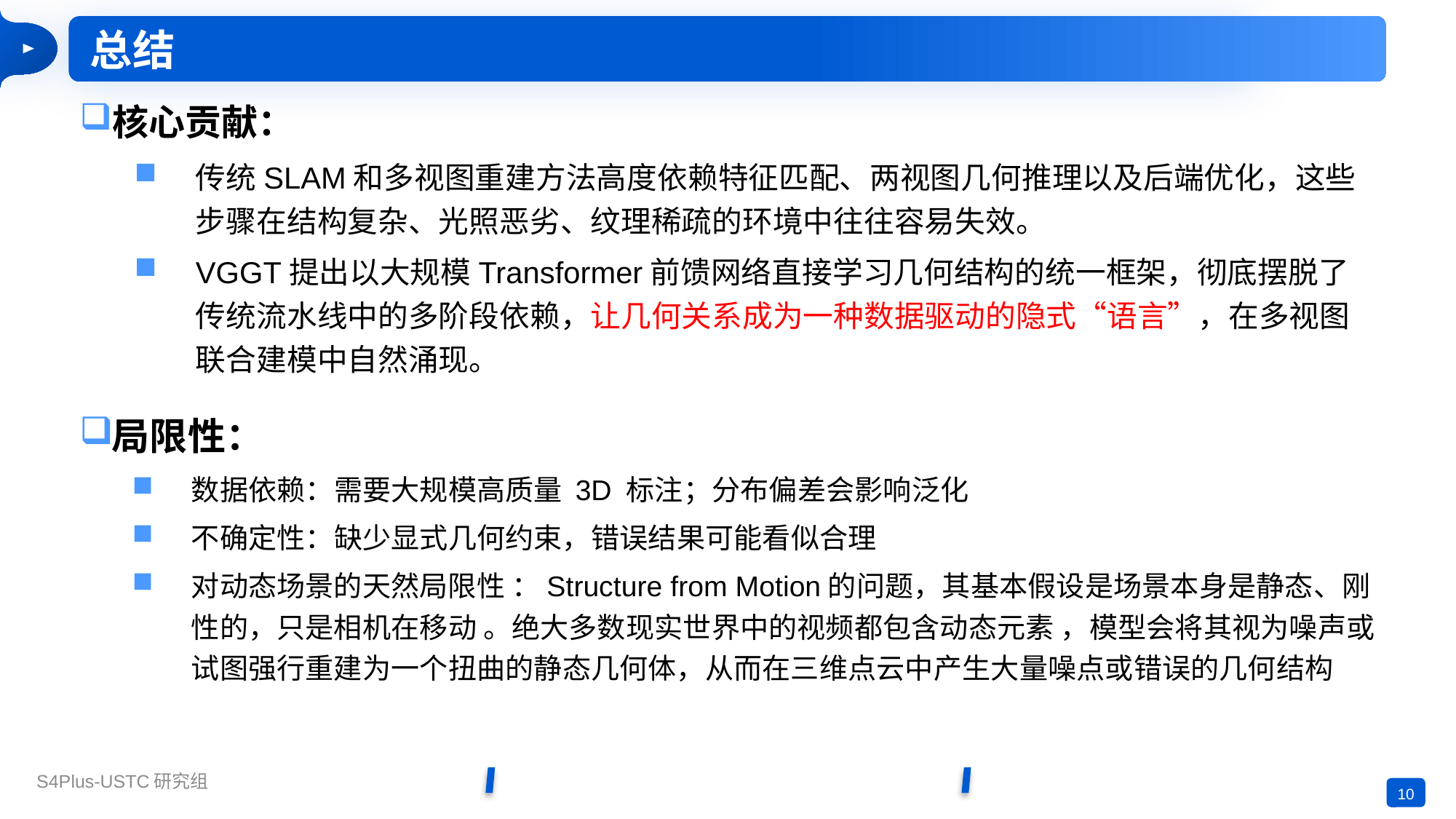

总结
核心贡献：
传统SLAM和多视图重建方法高度依赖特征匹配、两视图几何推理以及后端优化，这些步骤在结构复杂、光照恶劣、纹理稀疏的环境中往往容易失效。
VGGT提出以大规模Transformer前馈网络直接学习几何结构的统一框架，彻底摆脱了传统流水线中的多阶段依赖，让几何关系成为一种数据驱动的隐式“语言”，在多视图联合建模中自然涌现。
局限性：
数据依赖：需要大规模高质量 3D 标注；分布偏差会影响泛化
不确定性：缺少显式几何约束，错误结果可能看似合理
对动态场景的天然局限性 ：Structure from Motion的问题，其基本假设是场景本身是静态、刚性的，只是相机在移动 。绝大多数现实世界中的视频都包含动态元素 ，模型会将其视为噪声或试图强行重建为一个扭曲的静态几何体，从而在三维点云中产生大量噪点或错误的几何结构
10